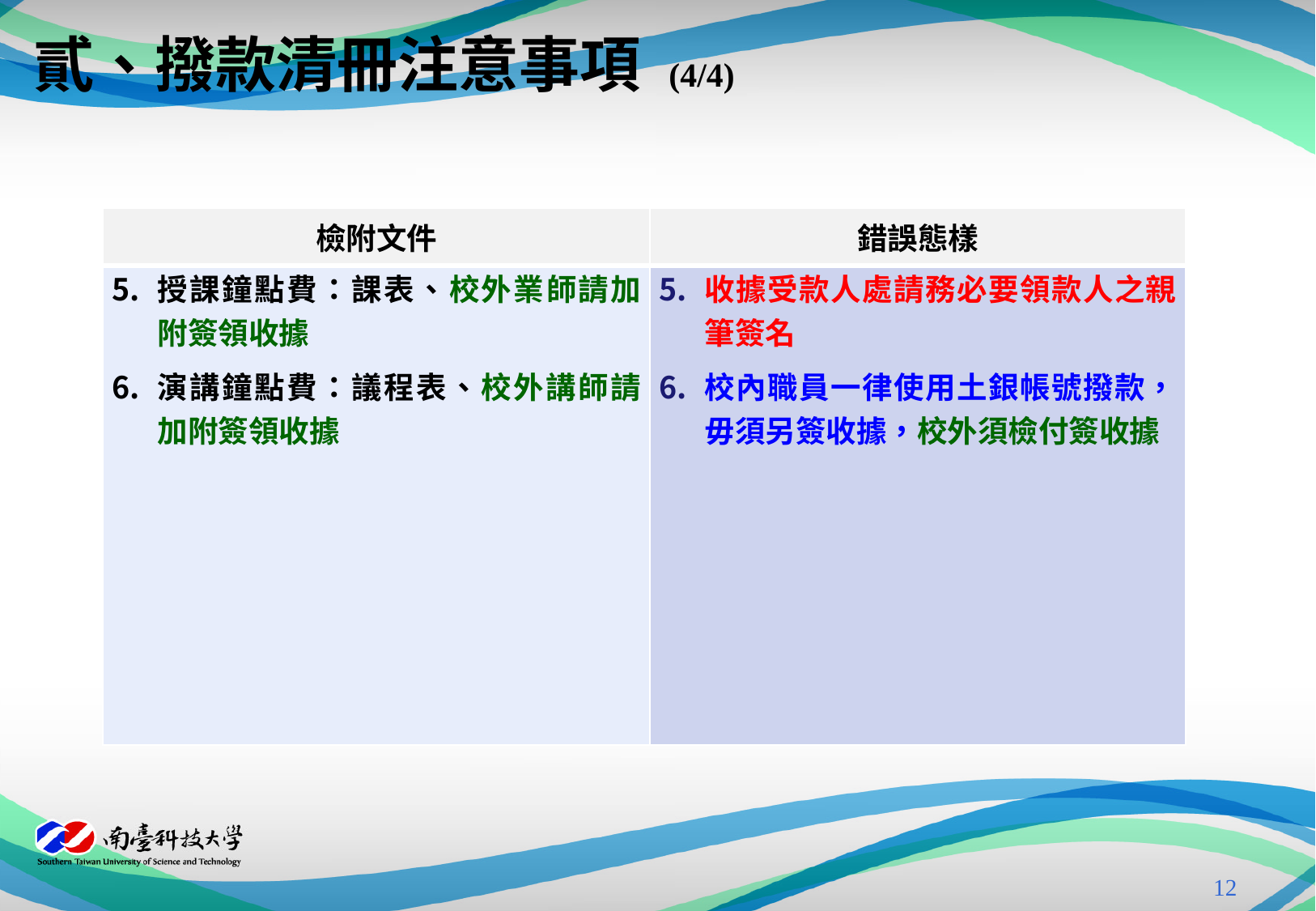

貳、撥款清冊注意事項 (4/4)

| 檢附文件 | 錯誤態樣 |
| --- | --- |
| 授課鐘點費：課表、校外業師請加附簽領收據 演講鐘點費：議程表、校外講師請加附簽領收據 | 收據受款人處請務必要領款人之親筆簽名 校內職員一律使用土銀帳號撥款，毋須另簽收據，校外須檢付簽收據 |
12